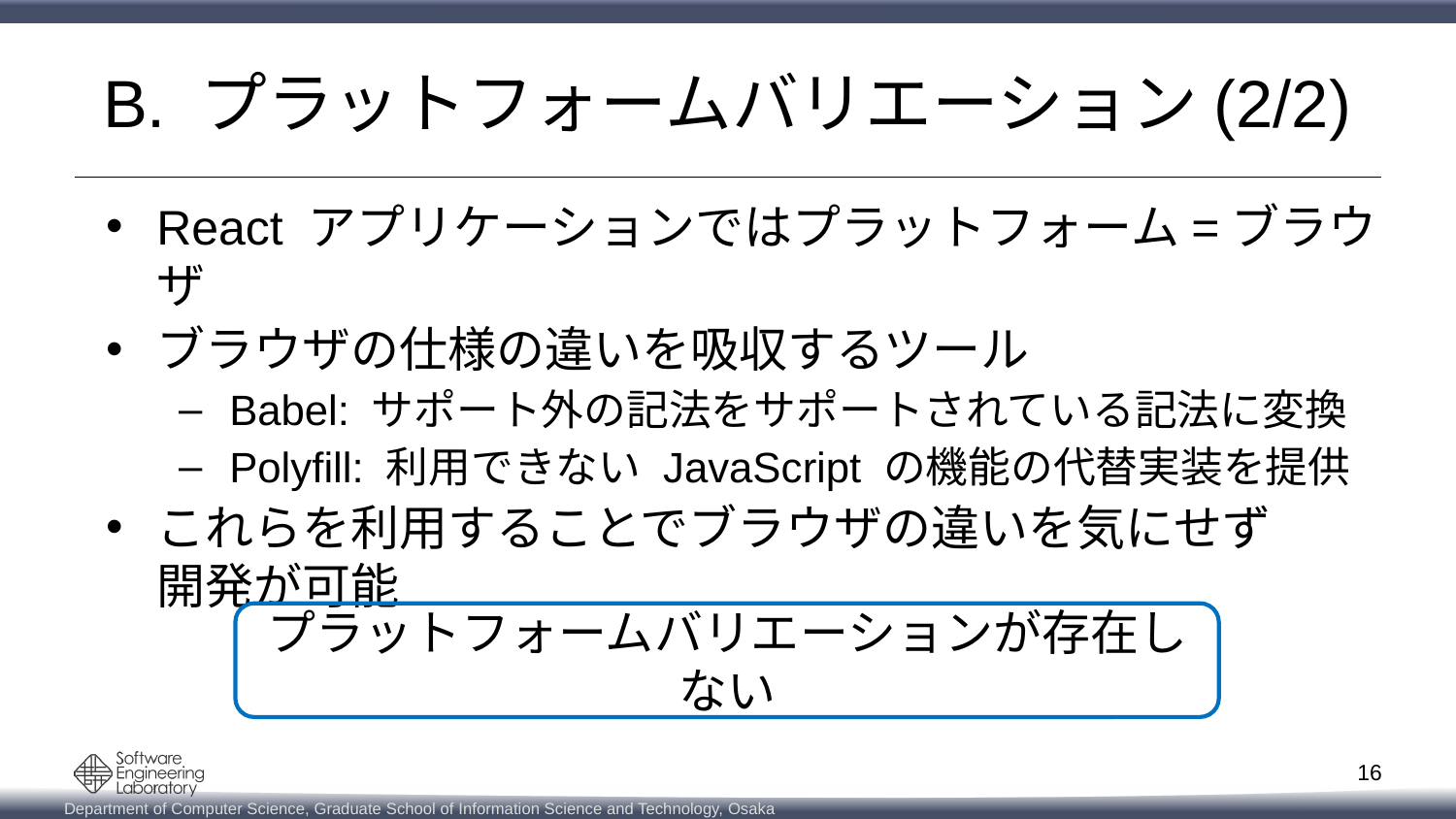

# B. プラットフォームバリエーション(2/2)
React アプリケーションではプラットフォーム=ブラウザ
ブラウザの仕様の違いを吸収するツール
Babel: サポート外の記法をサポートされている記法に変換
Polyfill: 利用できない JavaScript の機能の代替実装を提供
これらを利用することでブラウザの違いを気にせず
開発が可能

プラットフォームバリエーションが存在しない
16